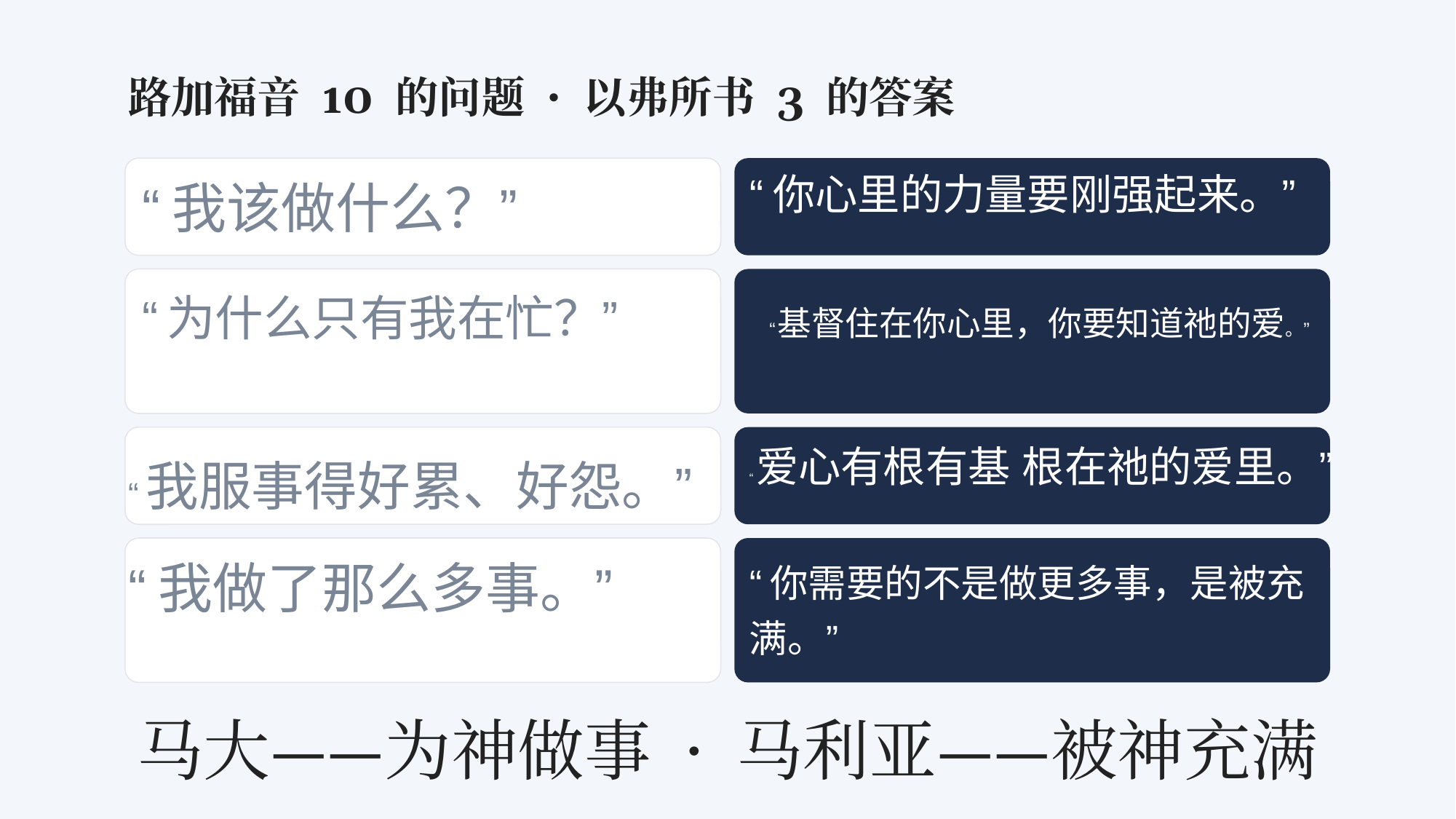

路加福音 10 的问题 · 以弗所书 3 的答案
“你心里的力量要刚强起来。”

“我该做什么？”

“为什么只有我在忙？”
“基督住在你心里，你要知道祂的爱。”
“爱心有根有基 根在祂的爱里。”

“我服事得好累、好怨。”
“我做了那么多事。”

“你需要的不是做更多事，是被充满。”
马大——为神做事 · 马利亚——被神充满